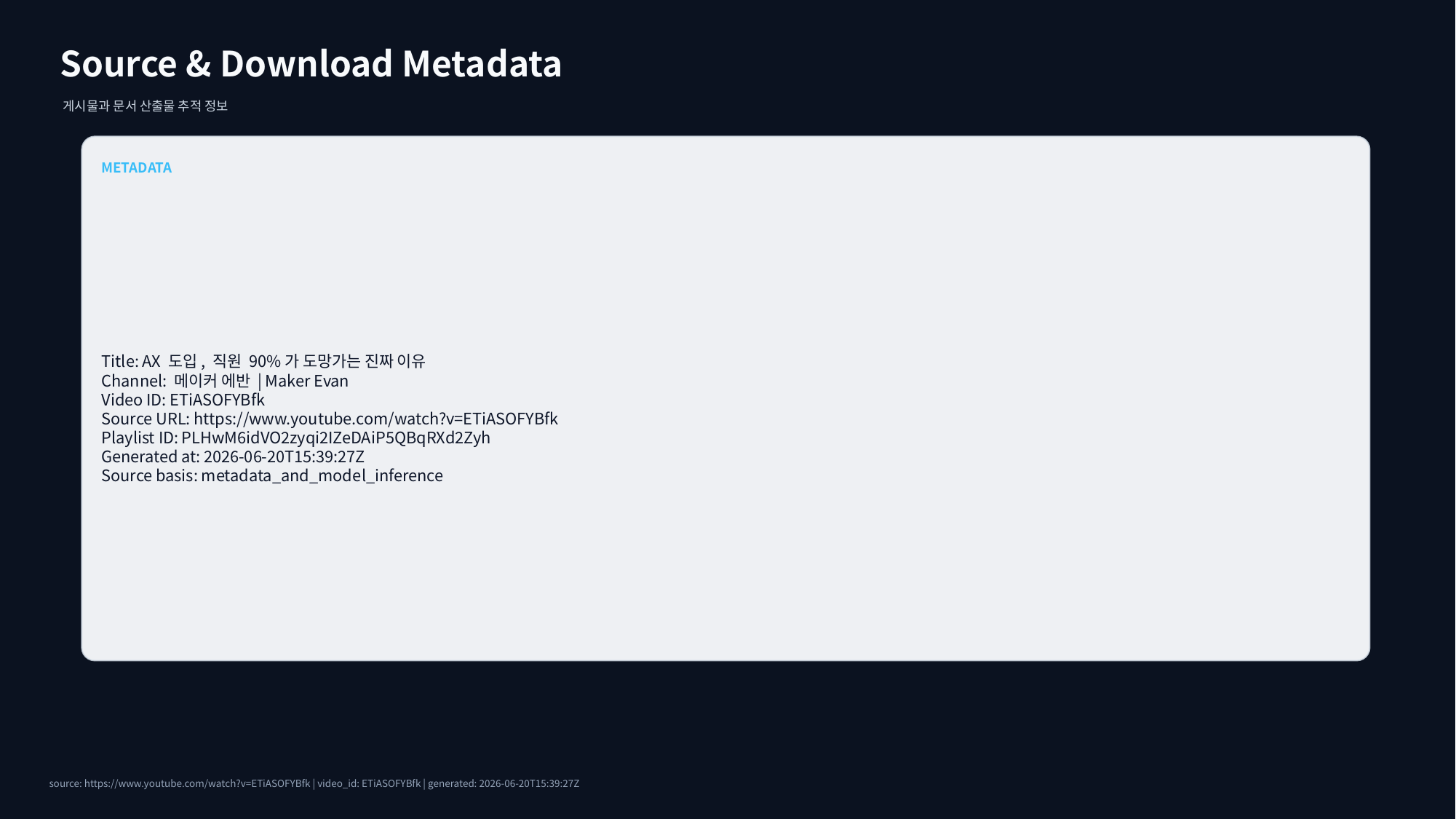

Source & Download Metadata
게시물과 문서 산출물 추적 정보

METADATA
Title: AX 도입, 직원 90%가 도망가는 진짜 이유
Channel: 메이커 에반 | Maker Evan
Video ID: ETiASOFYBfk
Source URL: https://www.youtube.com/watch?v=ETiASOFYBfk
Playlist ID: PLHwM6idVO2zyqi2IZeDAiP5QBqRXd2Zyh
Generated at: 2026-06-20T15:39:27Z
Source basis: metadata_and_model_inference
source: https://www.youtube.com/watch?v=ETiASOFYBfk | video_id: ETiASOFYBfk | generated: 2026-06-20T15:39:27Z